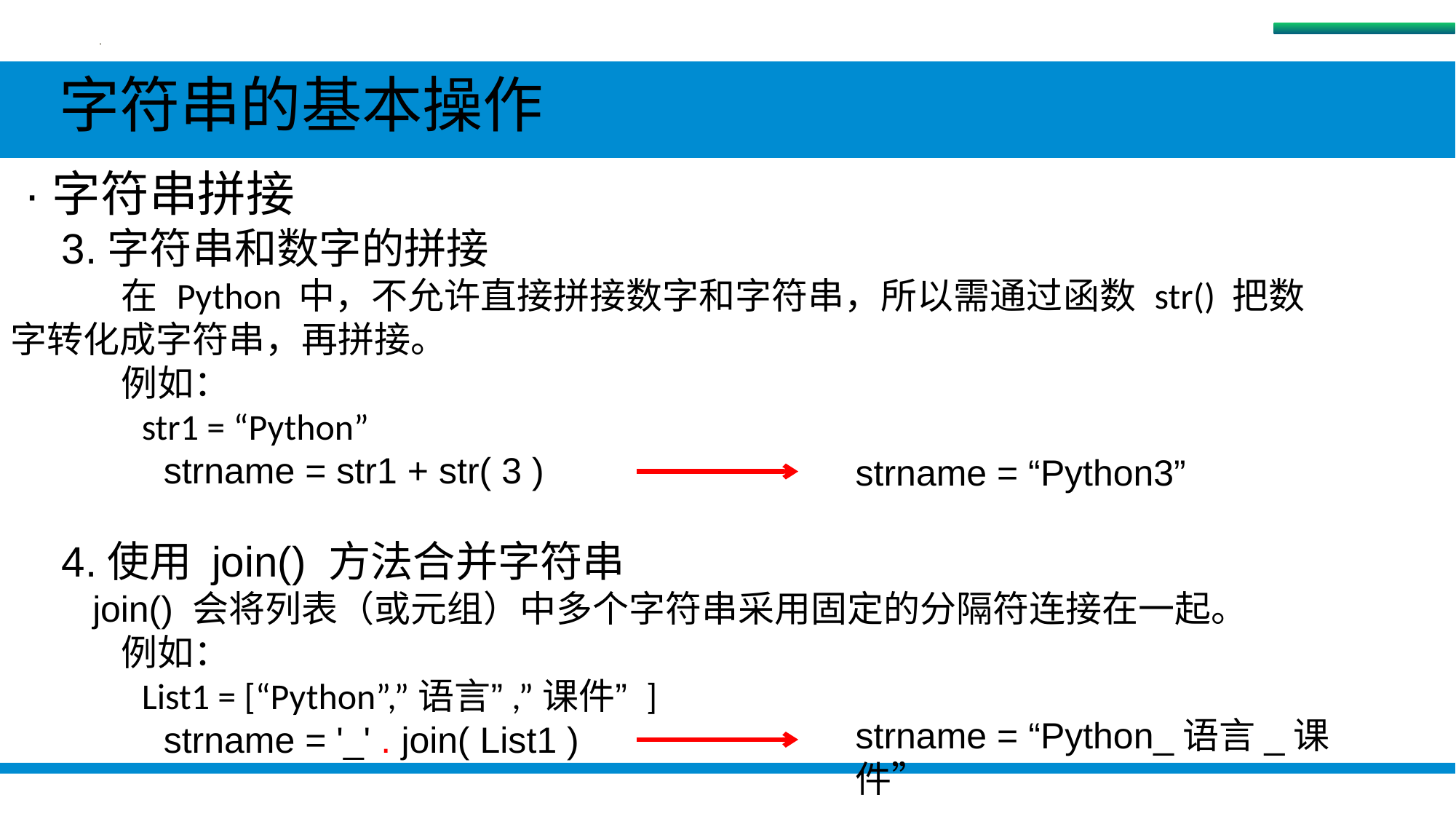

字符串

  字符串的基本操作
 ·字符串拼接
     3.字符串和数字的拼接
          在 Python 中，不允许直接拼接数字和字符串，所以需通过函数 str() 把数字转化成字符串，再拼接。
          例如：
                str1 = “Python”
               strname = str1 + str( 3 )

     4.使用 join() 方法合并字符串
          join() 会将列表（或元组）中多个字符串采用固定的分隔符连接在一起。
          例如：
                List1 = [“Python”,”语言”,”课件” ]
               strname = '_' . join( List1 )
strname = “Python3”
strname = “Python_语言_课件”
#